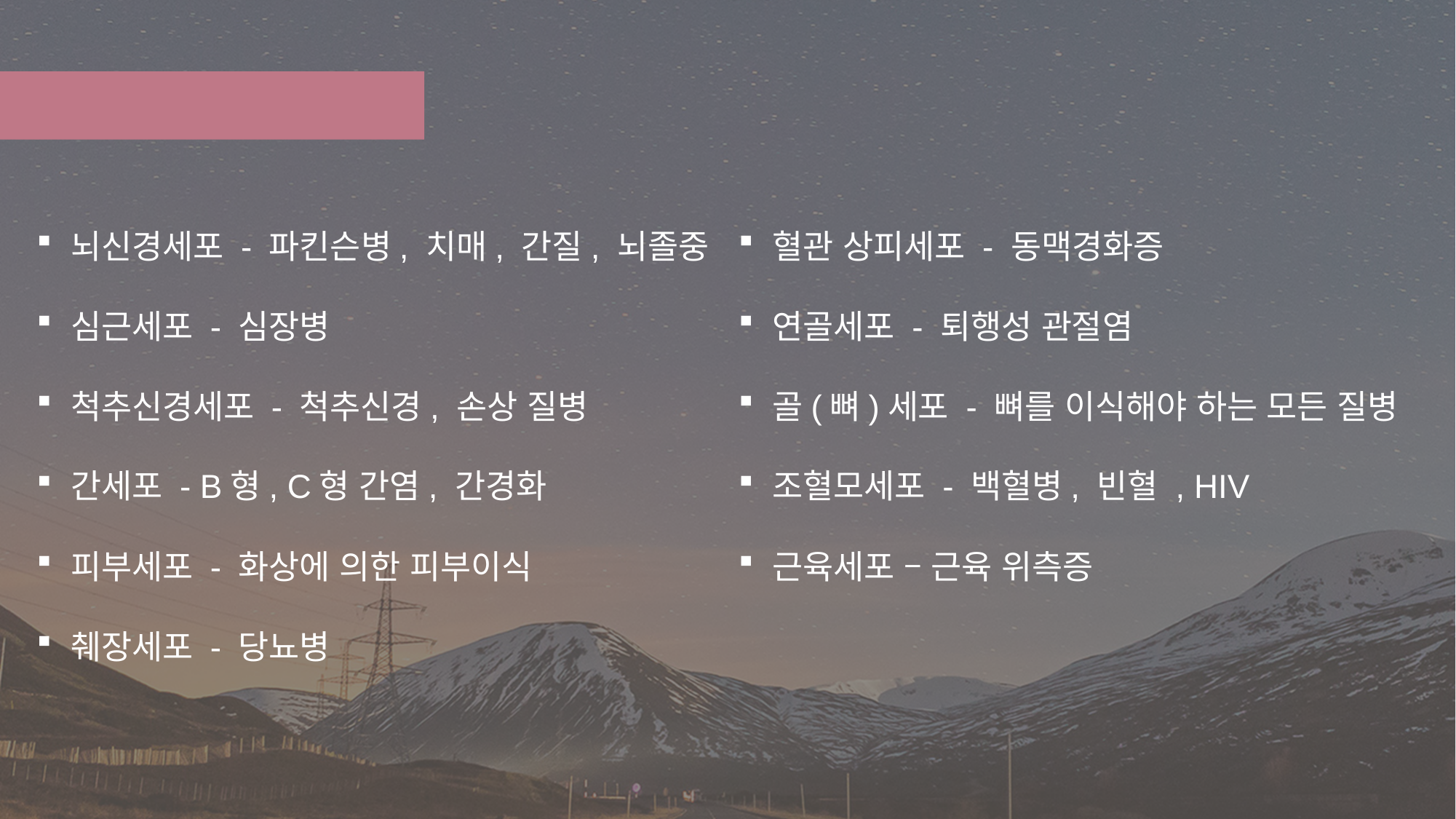

_ 5  (1) 치료가능한 질병
02

뇌신경세포 - 파킨슨병, 치매, 간질, 뇌졸중

심근세포 - 심장병

척추신경세포 - 척추신경, 손상 질병

간세포 - B형, C형 간염, 간경화

피부세포 - 화상에 의한 피부이식

췌장세포 - 당뇨병

혈관 상피세포 - 동맥경화증

연골세포 - 퇴행성 관절염

골(뼈)세포 - 뼈를 이식해야 하는 모든 질병

조혈모세포 - 백혈병, 빈혈 , HIV

근육세포 – 근육 위측증